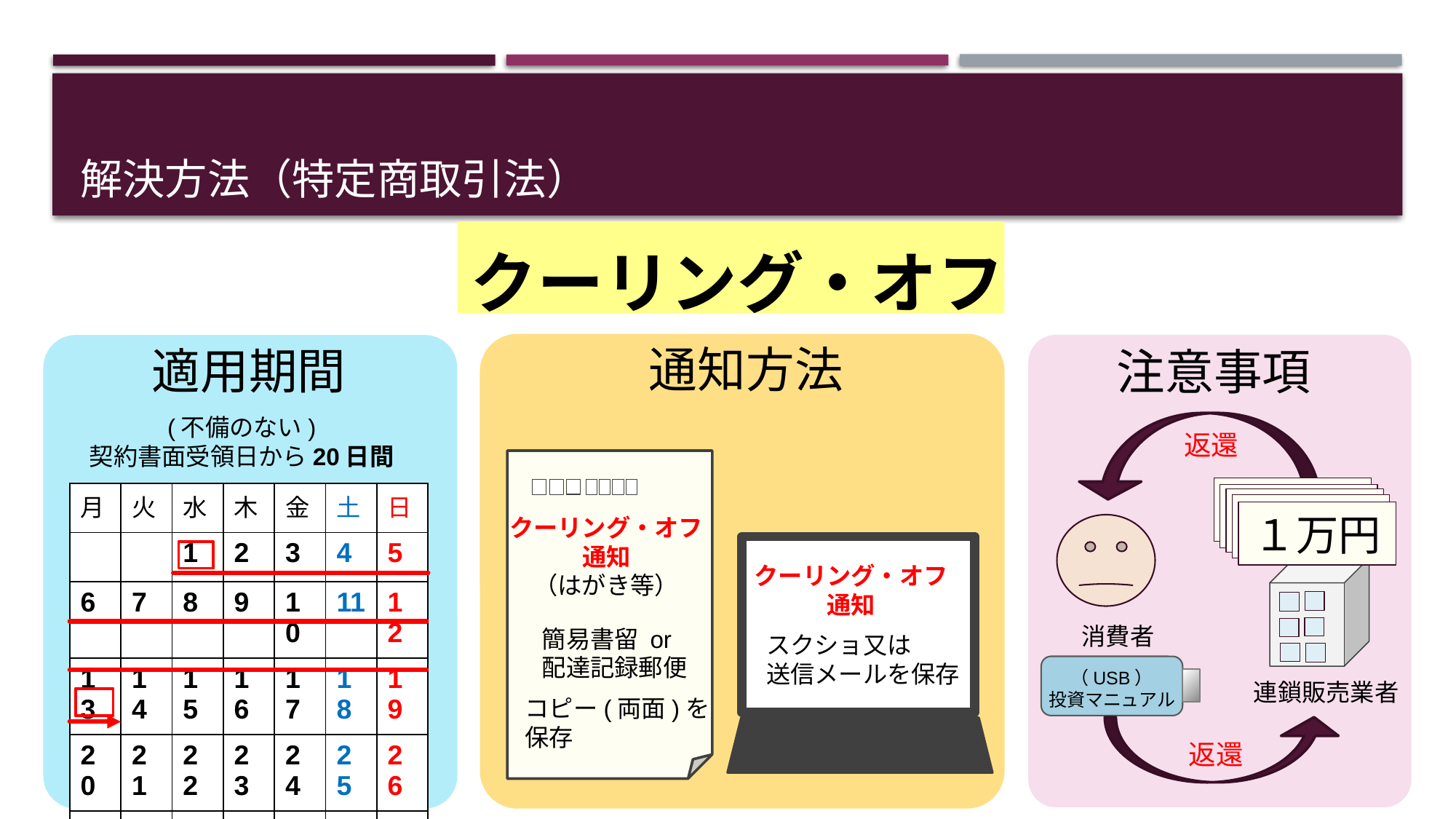

# 解決方法（特定商取引法）

クーリング・オフ

通知方法

適用期間
注意事項

(不備のない)
契約書面受領日から20日間

返還

円
円
１万
１円
１万円

| 月 | 火 | 水 | 木 | 金 | 土 | 日 |
| --- | --- | --- | --- | --- | --- | --- |
|  |  | 1 | 2 | 3 | 4 | 5 |
| 6 | 7 | 8 | 9 | 10 | 11 | 12 |
| 13 | 14 | 15 | 16 | 17 | 18 | 19 |
| 20 | 21 | 22 | 23 | 24 | 25 | 26 |
| 27 | 28 | 29 | 30 | 31 |  |  |
クーリング・オフ
通知
（はがき等）

クーリング・オフ
通知

消費者
簡易書留 or
配達記録郵便
スクショ又は
送信メールを保存

（USB）
投資マニュアル
連鎖販売業者
コピー(両面)を
保存

返還